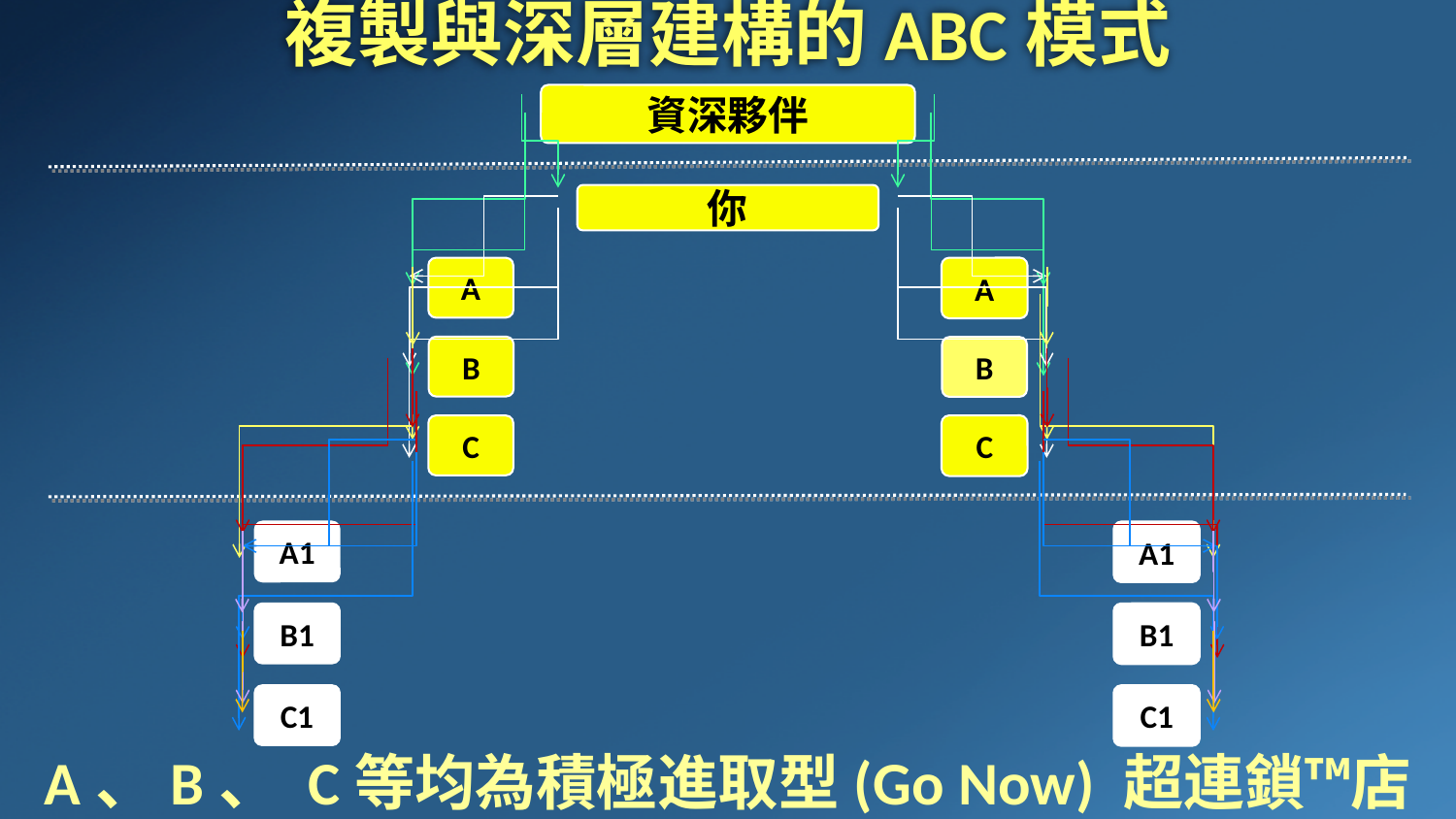

複製與深層建構的ABC模式
資深夥伴

你
A
A
B
B
C
C

A1
A1
B1
B1
C1
C1
A、B、 C等均為積極進取型(Go Now) 超連鎖™店主